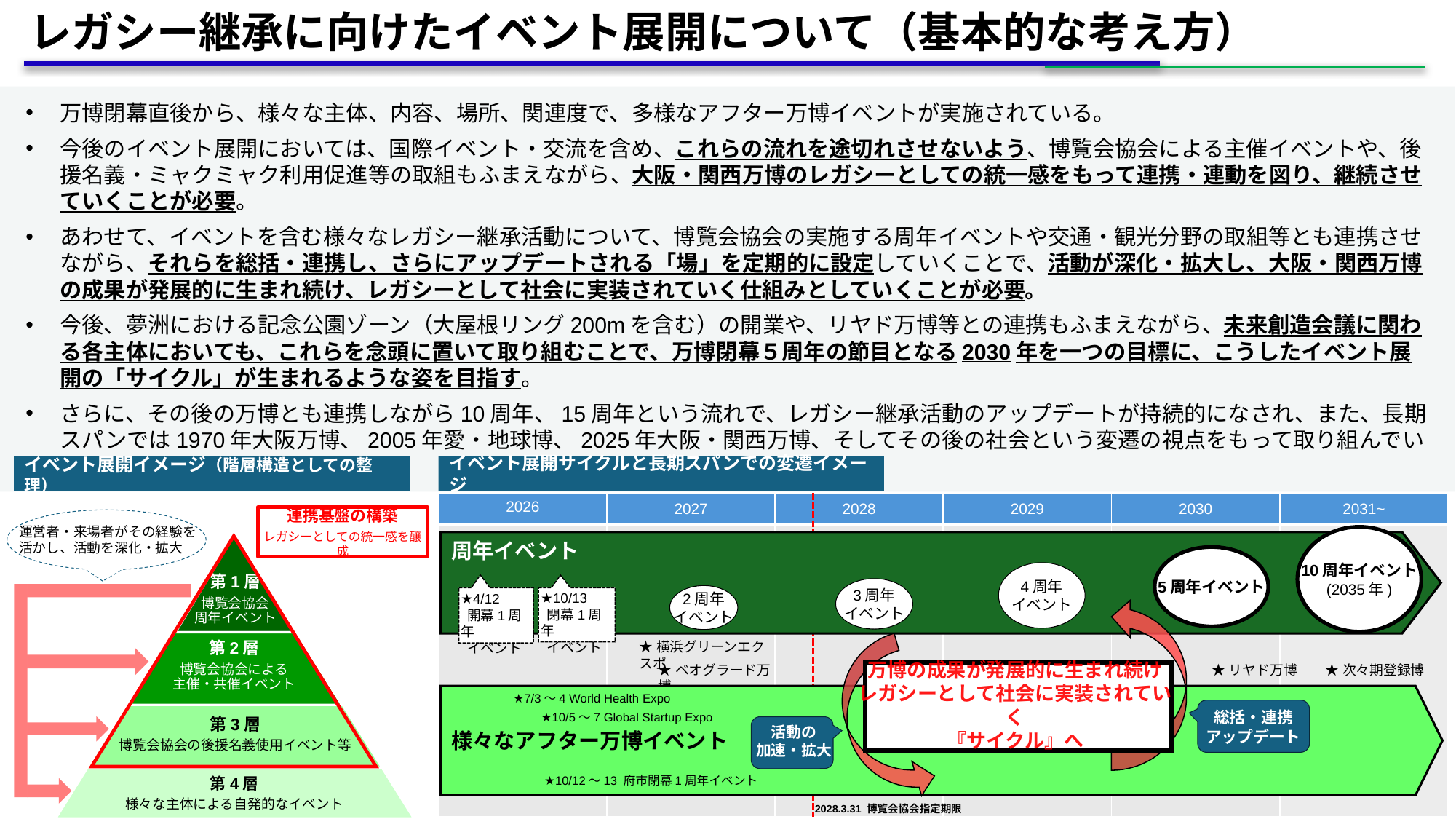

レガシー継承に向けたイベント展開について（基本的な考え方）
万博閉幕直後から、様々な主体、内容、場所、関連度で、多様なアフター万博イベントが実施されている。
今後のイベント展開においては、国際イベント・交流を含め、これらの流れを途切れさせないよう、博覧会協会による主催イベントや、後援名義・ミャクミャク利用促進等の取組もふまえながら、大阪・関西万博のレガシーとしての統一感をもって連携・連動を図り、継続させていくことが必要。
あわせて、イベントを含む様々なレガシー継承活動について、博覧会協会の実施する周年イベントや交通・観光分野の取組等とも連携させながら、それらを総括・連携し、さらにアップデートされる「場」を定期的に設定していくことで、活動が深化・拡大し、大阪・関西万博の成果が発展的に生まれ続け、レガシーとして社会に実装されていく仕組みとしていくことが必要。
今後、夢洲における記念公園ゾーン（大屋根リング200mを含む）の開業や、リヤド万博等との連携もふまえながら、未来創造会議に関わる各主体においても、これらを念頭に置いて取り組むことで、万博閉幕５周年の節目となる2030年を一つの目標に、こうしたイベント展開の「サイクル」が生まれるような姿を目指す。
さらに、その後の万博とも連携しながら10周年、15周年という流れで、レガシー継承活動のアップデートが持続的になされ、また、長期スパンでは1970年大阪万博、2005年愛・地球博、2025年大阪・関西万博、そしてその後の社会という変遷の視点をもって取り組んでいく。
イベント展開サイクルと長期スパンでの変遷イメージ
イベント展開イメージ（階層構造としての整理）
| 2026 | 2027 | 2028 | 2029 | 2030 | 2031~ |
| --- | --- | --- | --- | --- | --- |
|  |  |  |  |  |  |
連携基盤の構築
レガシーとしての統一感を醸成

運営者・来場者がその経験を活かし、活動を深化・拡大
10周年イベント
(2035年)
周年イベント

5周年イベント
4周年
イベント
第1層
博覧会協会
周年イベント
3周年
イベント

★10/13
 閉幕1周年
 イベント

★4/12
 開幕1周年
 イベント

2周年
イベント

★横浜グリーンエクスポ

第2層
博覧会協会による
主催・共催イベント

★ベオグラード万博
★リヤド万博
★次々期登録博
万博の成果が発展的に生まれ続け
レガシーとして社会に実装されていく
『サイクル』へ

★7/3～4 World Health Expo
様々なアフター万博イベント
総括・連携
アップデート

★10/5～7 Global Startup Expo
活動の
加速・拡大

第3層
博覧会協会の後援名義使用イベント等

★10/12～13 府市閉幕1周年イベント
第4層
様々な主体による自発的なイベント

2028.3.31 博覧会協会指定期限